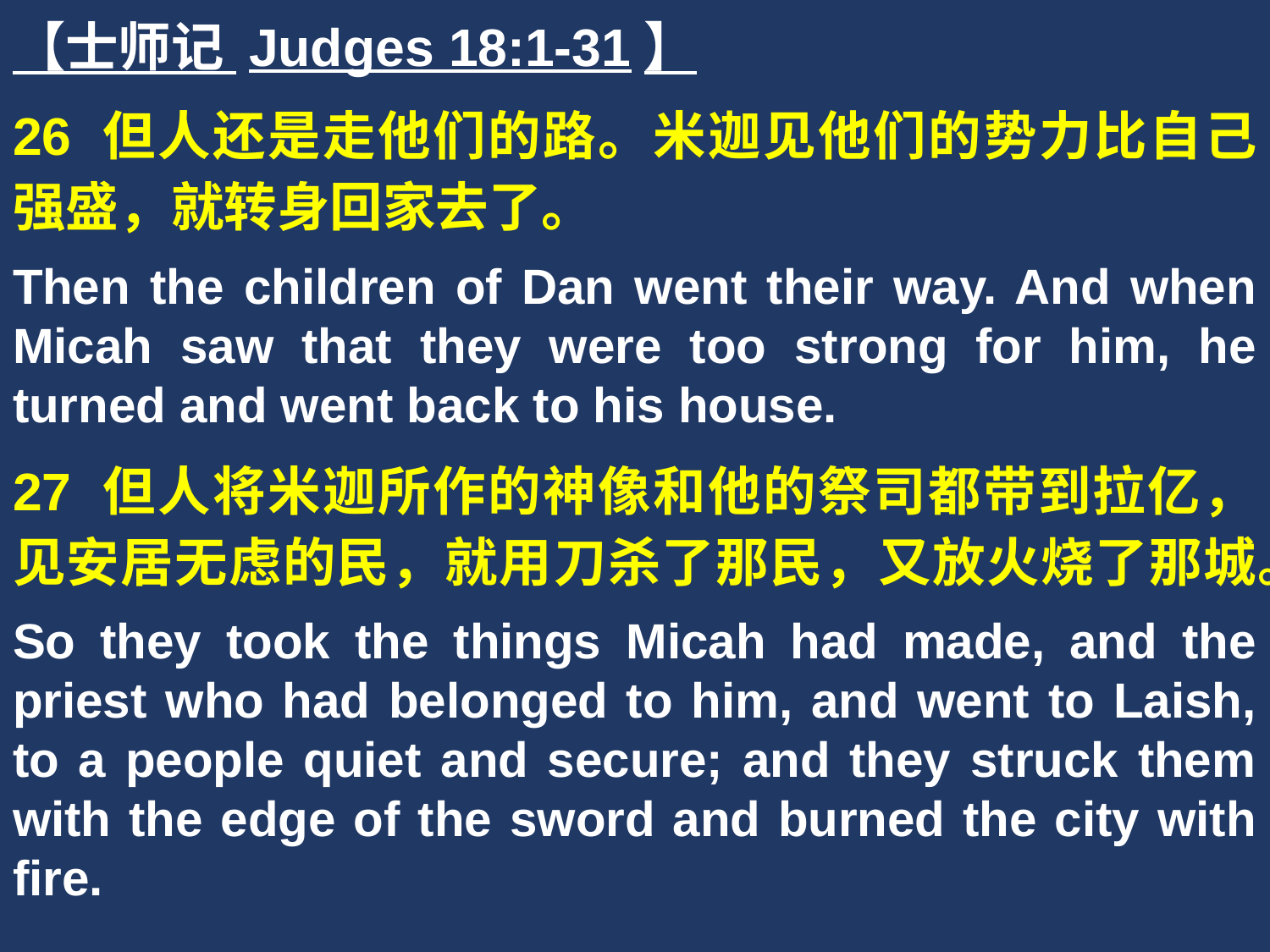

【士师记 Judges 18:1-31】
26 但人还是走他们的路。米迦见他们的势力比自己强盛，就转身回家去了。
Then the children of Dan went their way. And when Micah saw that they were too strong for him, he turned and went back to his house.
27 但人将米迦所作的神像和他的祭司都带到拉亿，见安居无虑的民，就用刀杀了那民，又放火烧了那城。
So they took the things Micah had made, and the priest who had belonged to him, and went to Laish, to a people quiet and secure; and they struck them with the edge of the sword and burned the city with fire.